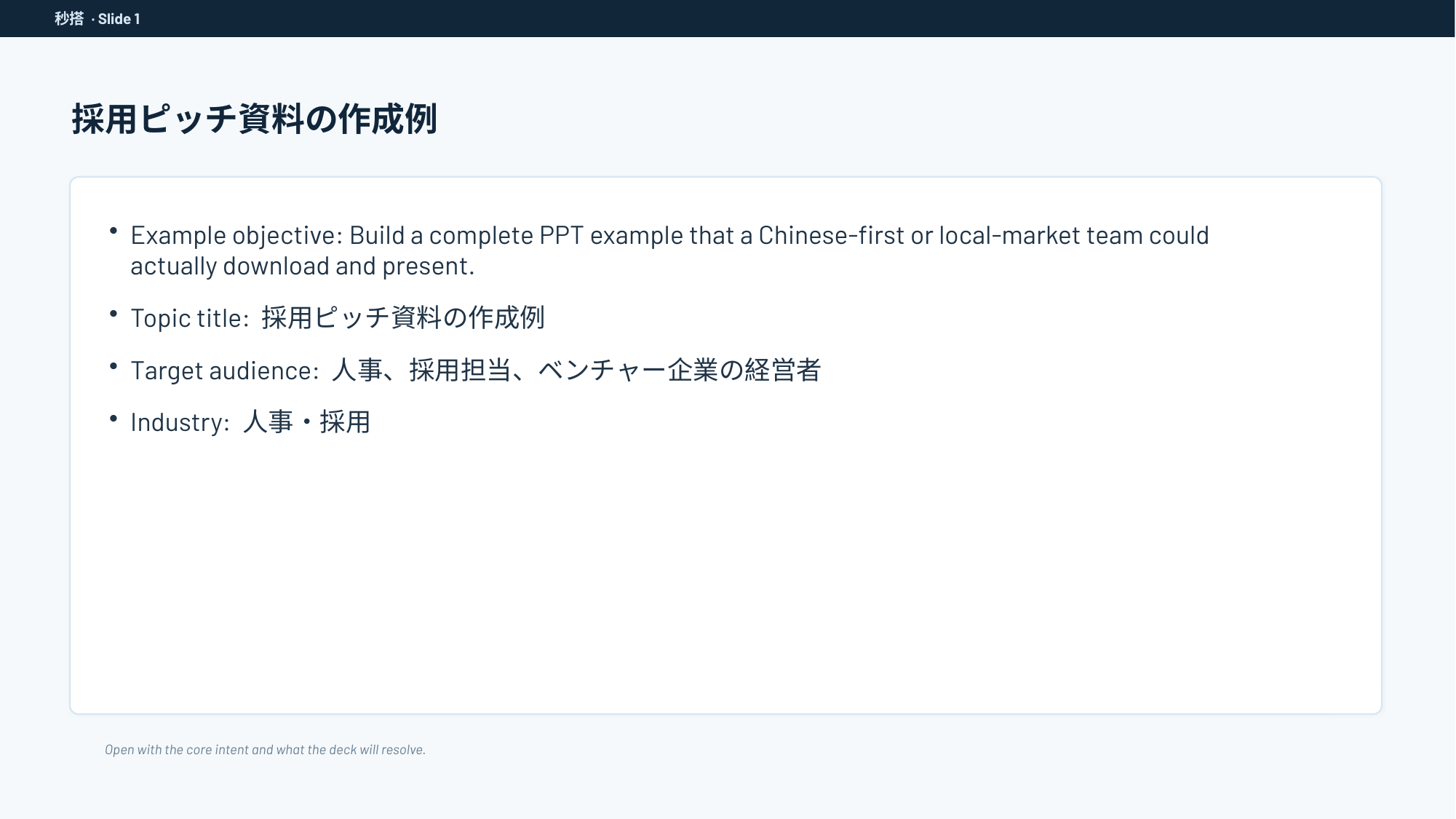

秒搭 · Slide 1
採用ピッチ資料の作成例

Example objective: Build a complete PPT example that a Chinese-first or local-market team could actually download and present.
Topic title: 採用ピッチ資料の作成例
Target audience: 人事、採用担当、ベンチャー企業の経営者
Industry: 人事・採用
Open with the core intent and what the deck will resolve.